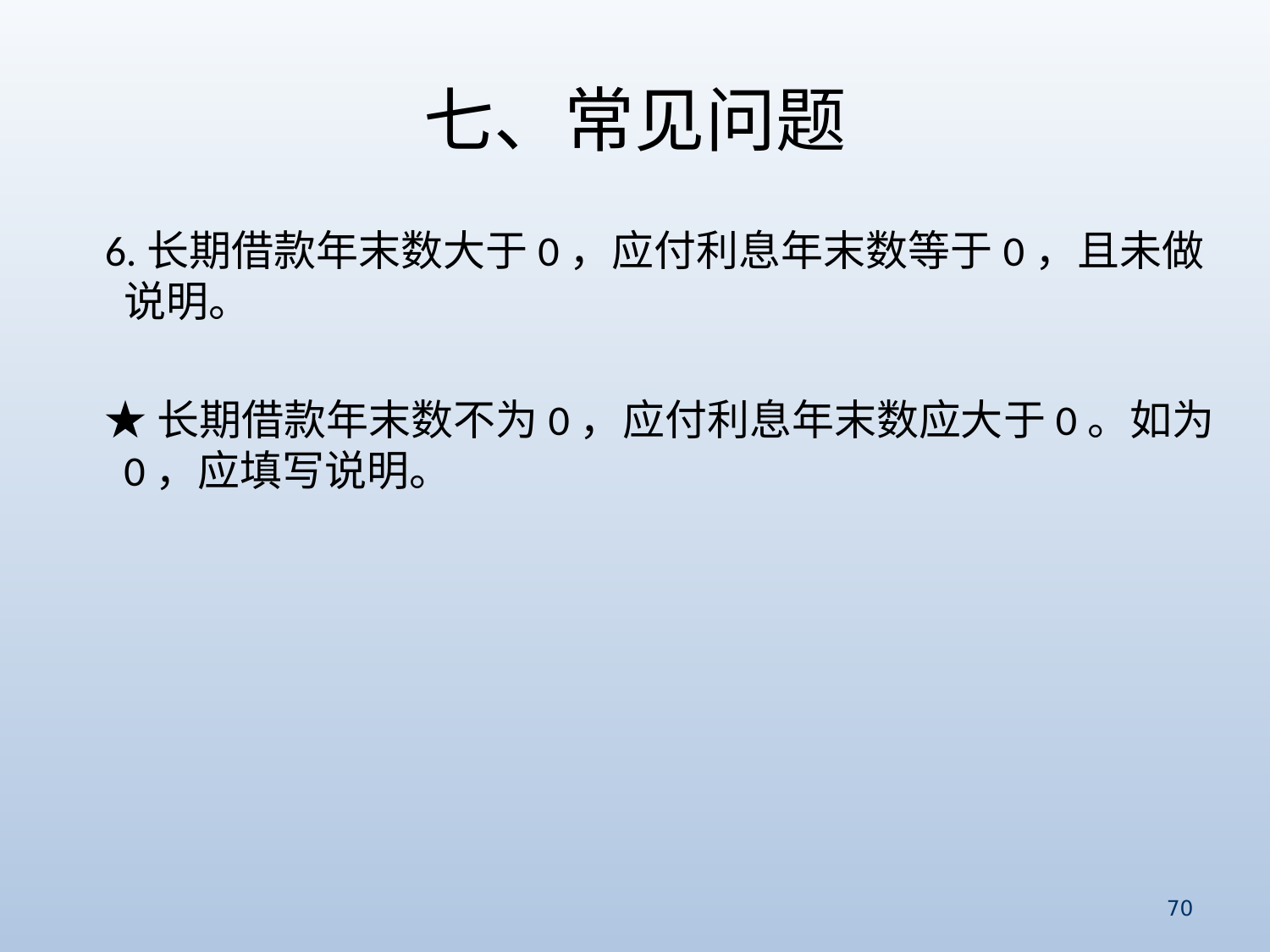

# 七、常见问题
   6.长期借款年末数大于0，应付利息年末数等于0，且未做说明。

   ★长期借款年末数不为0，应付利息年末数应大于0。如为0，应填写说明。
70